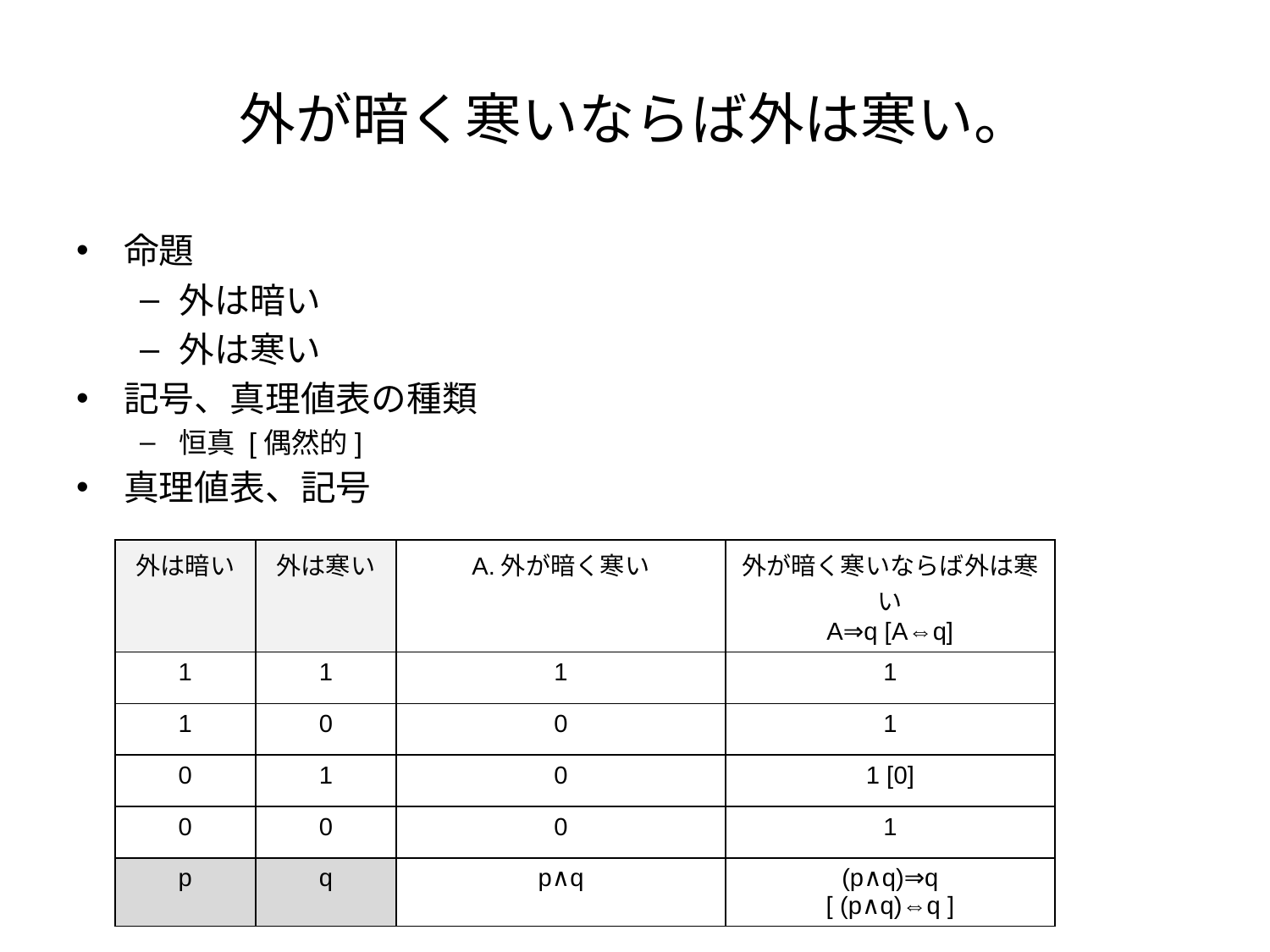

# 外が暗く寒いならば外は寒い。
命題
外は暗い
外は寒い
記号、真理値表の種類
恒真 [偶然的]
真理値表、記号
| 外は暗い | 外は寒い | A.外が暗く寒い | 外が暗く寒いならば外は寒い A⇒q [A⇔q] |
| --- | --- | --- | --- |
| 1 | 1 | 1 | 1 |
| 1 | 0 | 0 | 1 |
| 0 | 1 | 0 | 1 [0] |
| 0 | 0 | 0 | 1 |
| p | q | p∧q | (p∧q)⇒q [ (p∧q)⇔q ] |